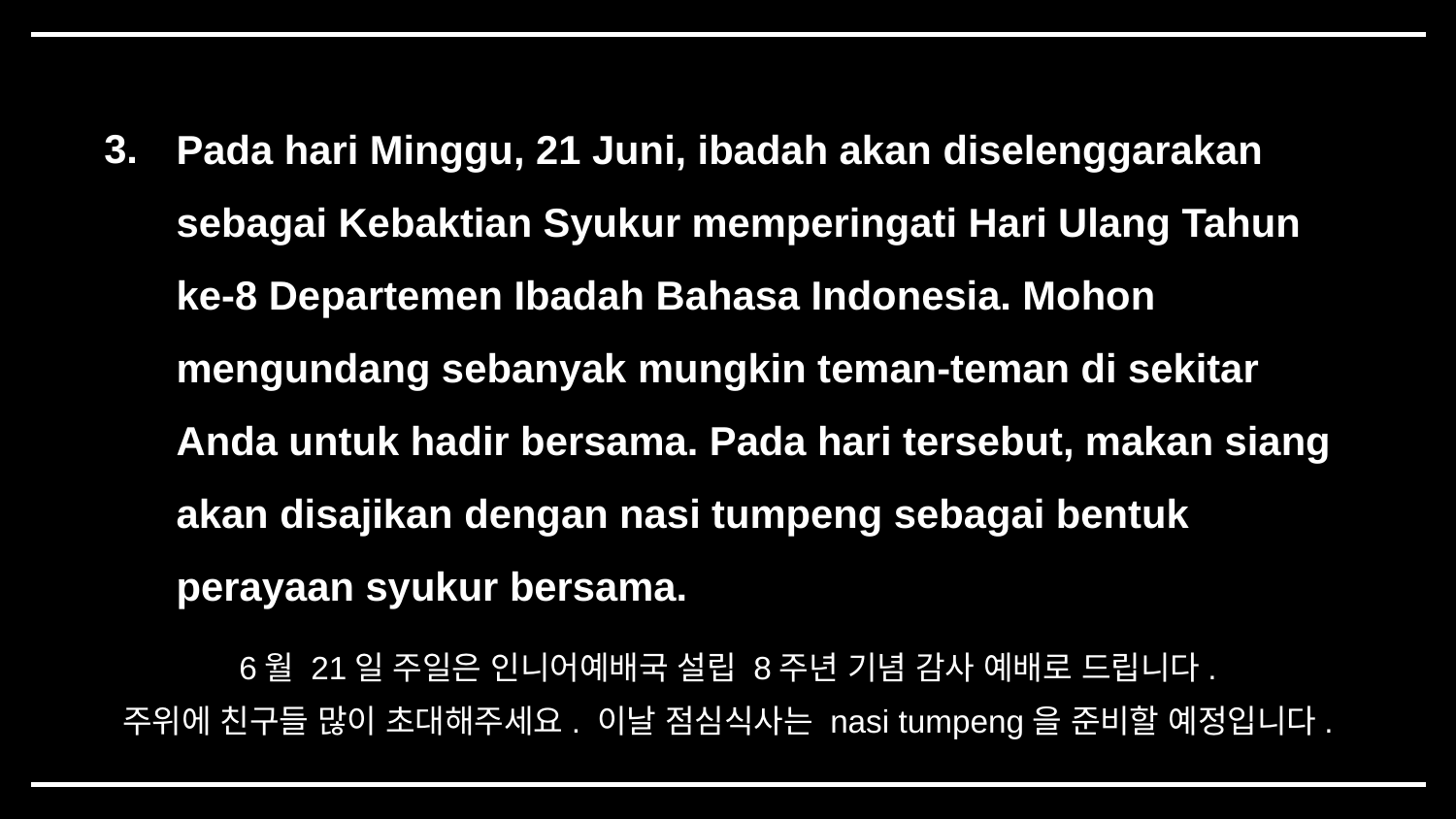

3.
Pada hari Minggu, 21 Juni, ibadah akan diselenggarakan sebagai Kebaktian Syukur memperingati Hari Ulang Tahun ke-8 Departemen Ibadah Bahasa Indonesia. Mohon mengundang sebanyak mungkin teman-teman di sekitar Anda untuk hadir bersama. Pada hari tersebut, makan siang akan disajikan dengan nasi tumpeng sebagai bentuk perayaan syukur bersama.
6월 21일 주일은 인니어예배국 설립 8주년 기념 감사 예배로 드립니다.
주위에 친구들 많이 초대해주세요. 이날 점심식사는 nasi tumpeng을 준비할 예정입니다.